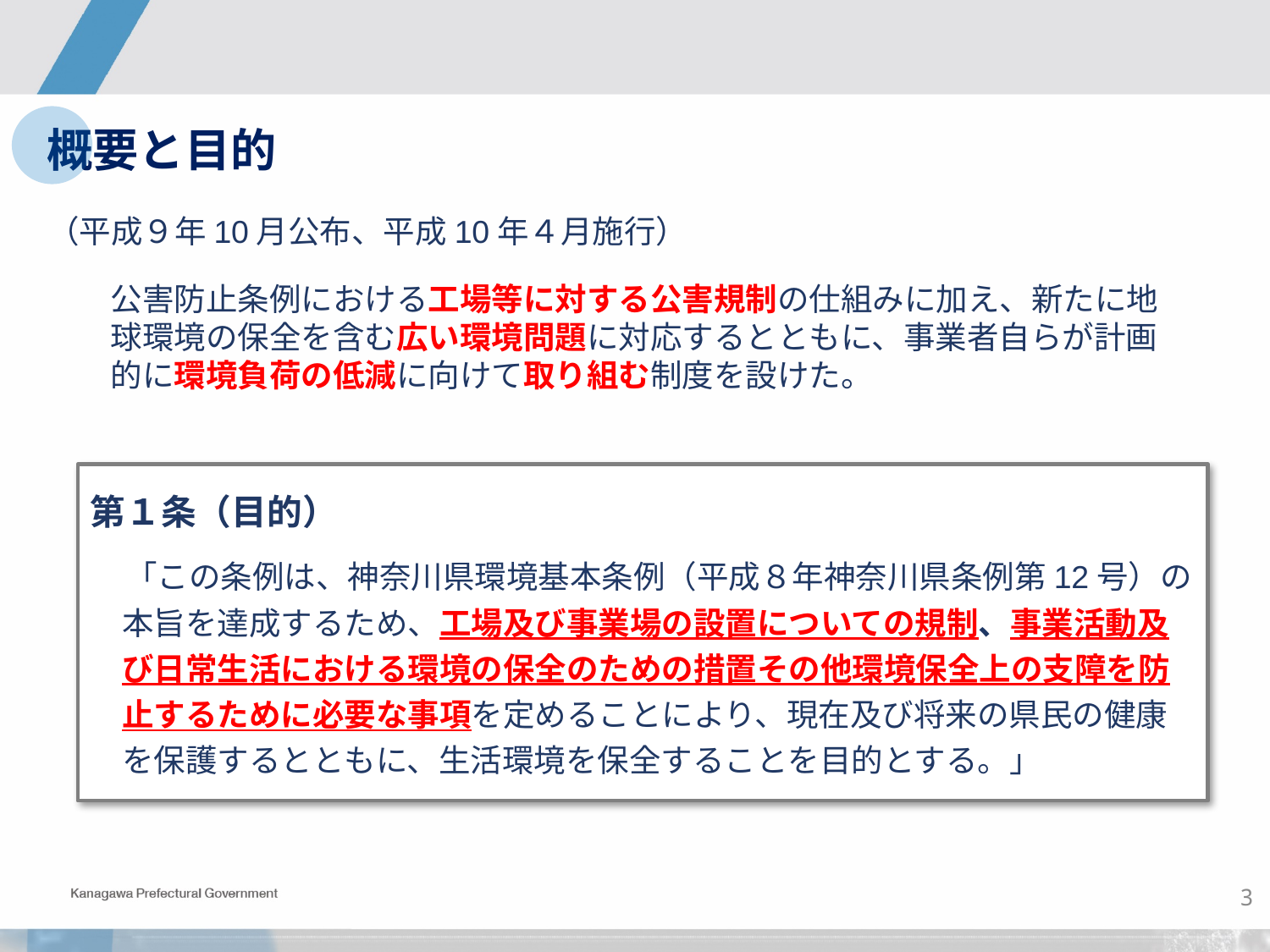

概要と目的
（平成９年10月公布、平成10年４月施行）
公害防止条例における工場等に対する公害規制の仕組みに加え、新たに地球環境の保全を含む広い環境問題に対応するとともに、事業者自らが計画的に環境負荷の低減に向けて取り組む制度を設けた。
第１条（目的）
　「この条例は、神奈川県環境基本条例（平成８年神奈川県条例第12号）の本旨を達成するため、工場及び事業場の設置についての規制、事業活動及び日常生活における環境の保全のための措置その他環境保全上の支障を防止するために必要な事項を定めることにより、現在及び将来の県民の健康を保護するとともに、生活環境を保全することを目的とする。」
3